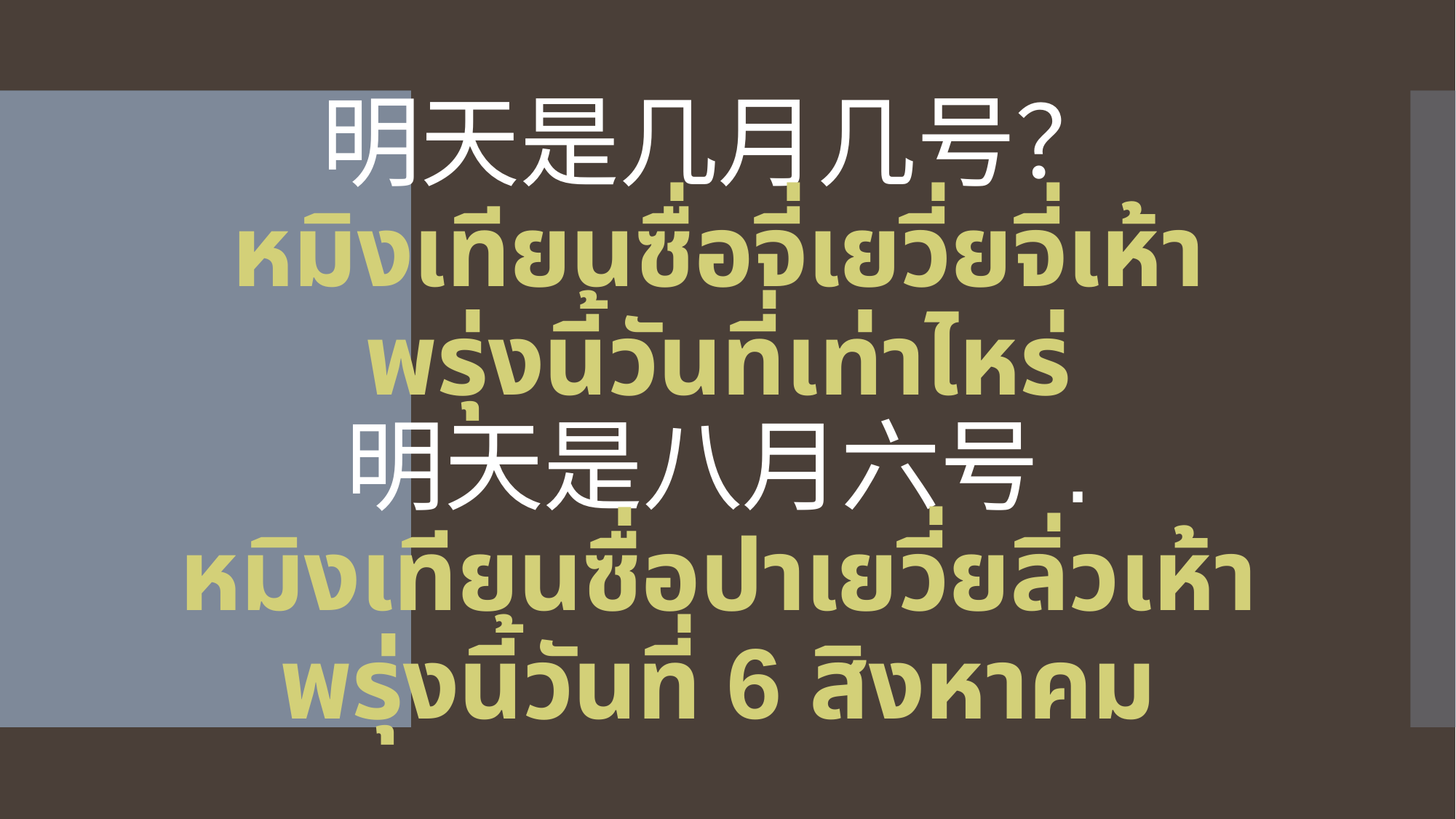

# 明天是几月几号？ หมิงเทียนซื่อจี่เยวี่ยจี่เห้า พรุ่งนี้วันที่เท่าไหร่ 明天是八月六号. หมิงเทียนซื่อปาเยวี่ยลิ่วเห้า พรุ่งนี้วันที่ 6 สิงหาคม